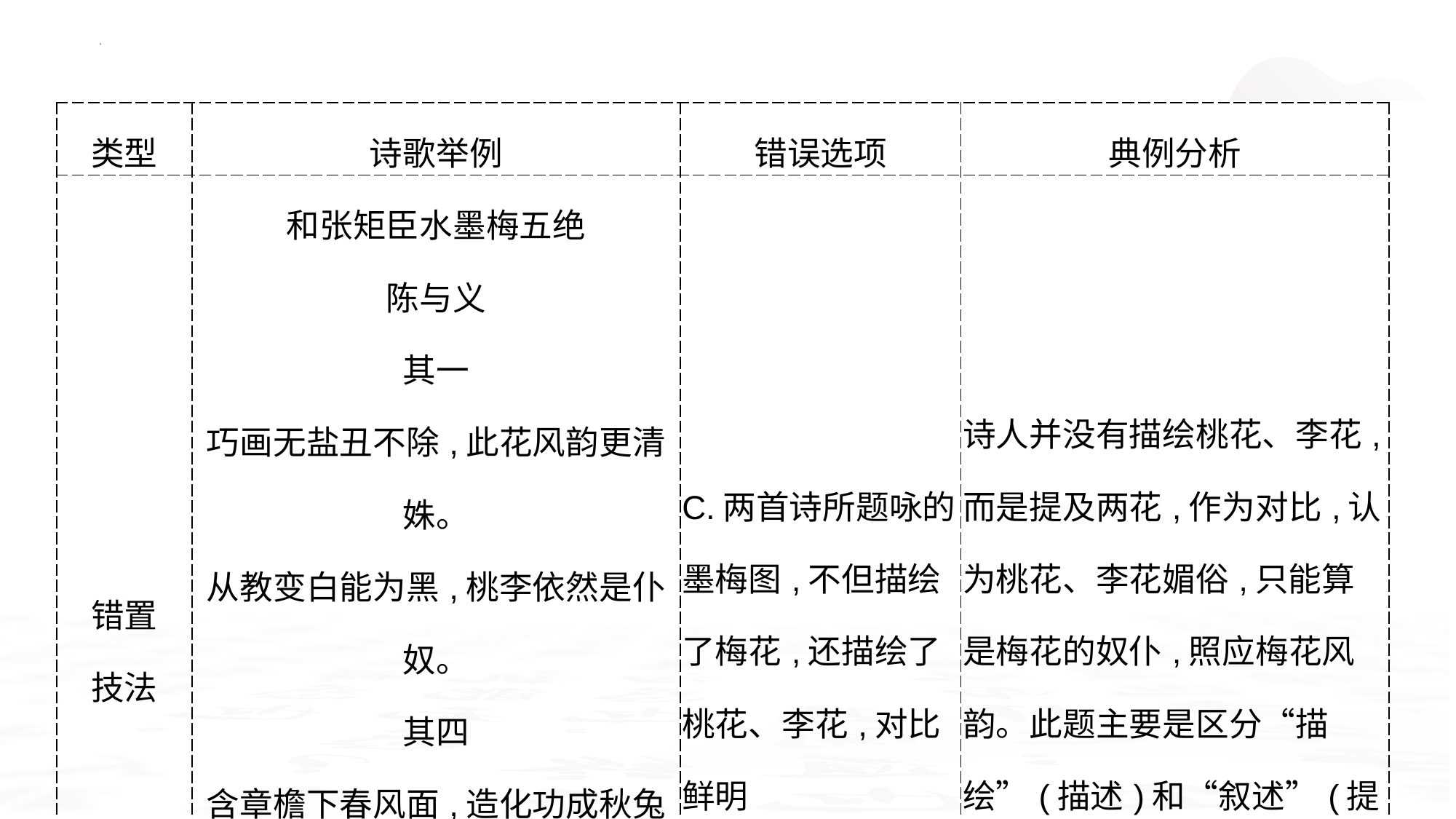

| 类型 | 诗歌举例 | 错误选项 | 典例分析 |
| --- | --- | --- | --- |
| 错置 技法 | 和张矩臣水墨梅五绝 陈与义 其一 巧画无盐丑不除,此花风韵更清姝。 从教变白能为黑,桃李依然是仆奴。 其四 含章檐下春风面,造化功成秋兔毫。 意足不求颜色似,前身相马九方皋。 | C.两首诗所题咏的墨梅图,不但描绘了梅花,还描绘了桃花、李花,对比鲜明 | 诗人并没有描绘桃花、李花,而是提及两花,作为对比,认为桃花、李花媚俗,只能算是梅花的奴仆,照应梅花风韵。此题主要是区分“描绘”(描述)和“叙述”(提及) |